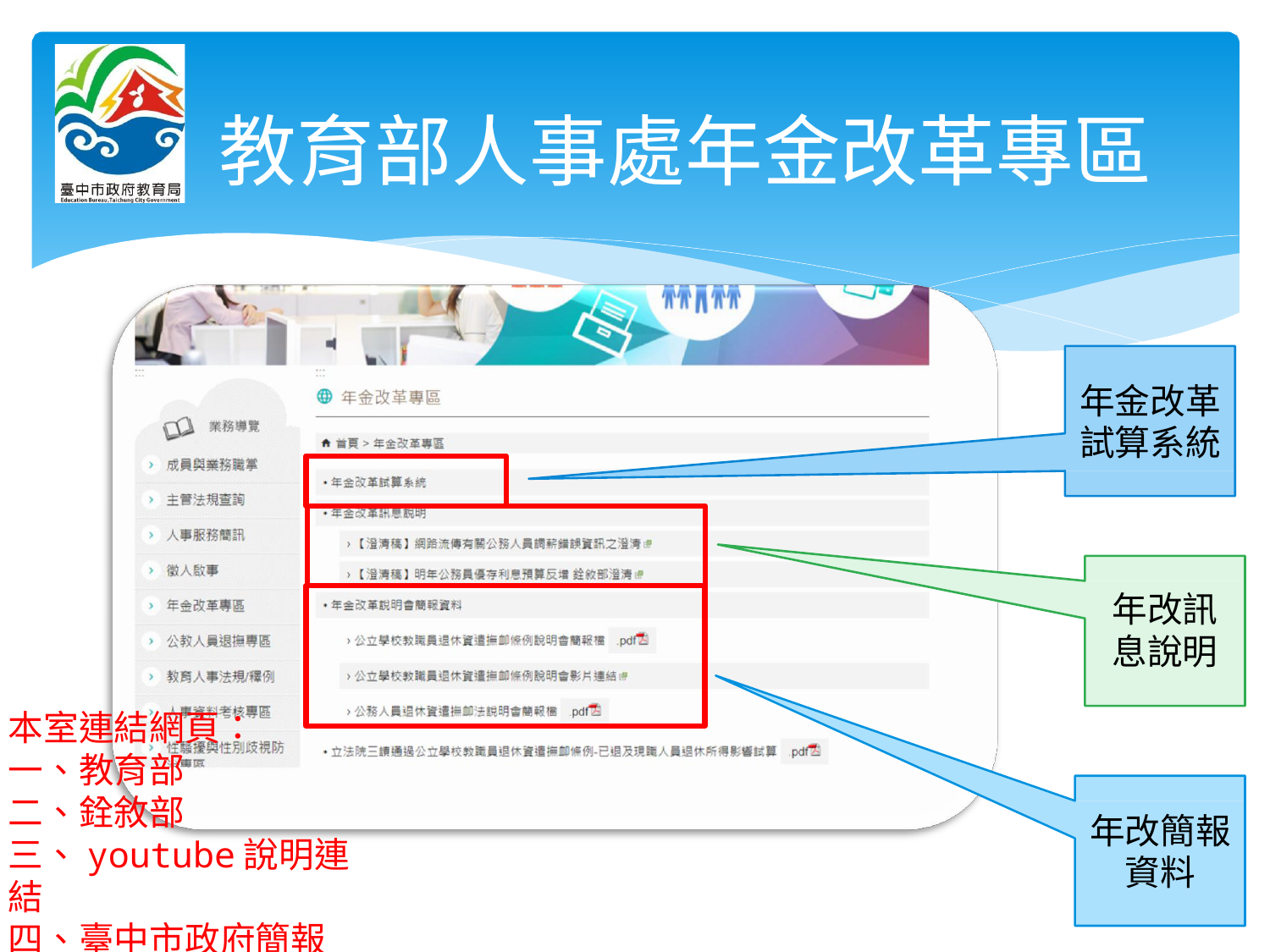

教育部人事處年金改革專區

年金改革 試算系統

年改訊
息說明

本室連結網頁：
一、教育部
二、銓敘部
三、youtube說明連結
四、臺中市政府簡報
年改簡報 資料